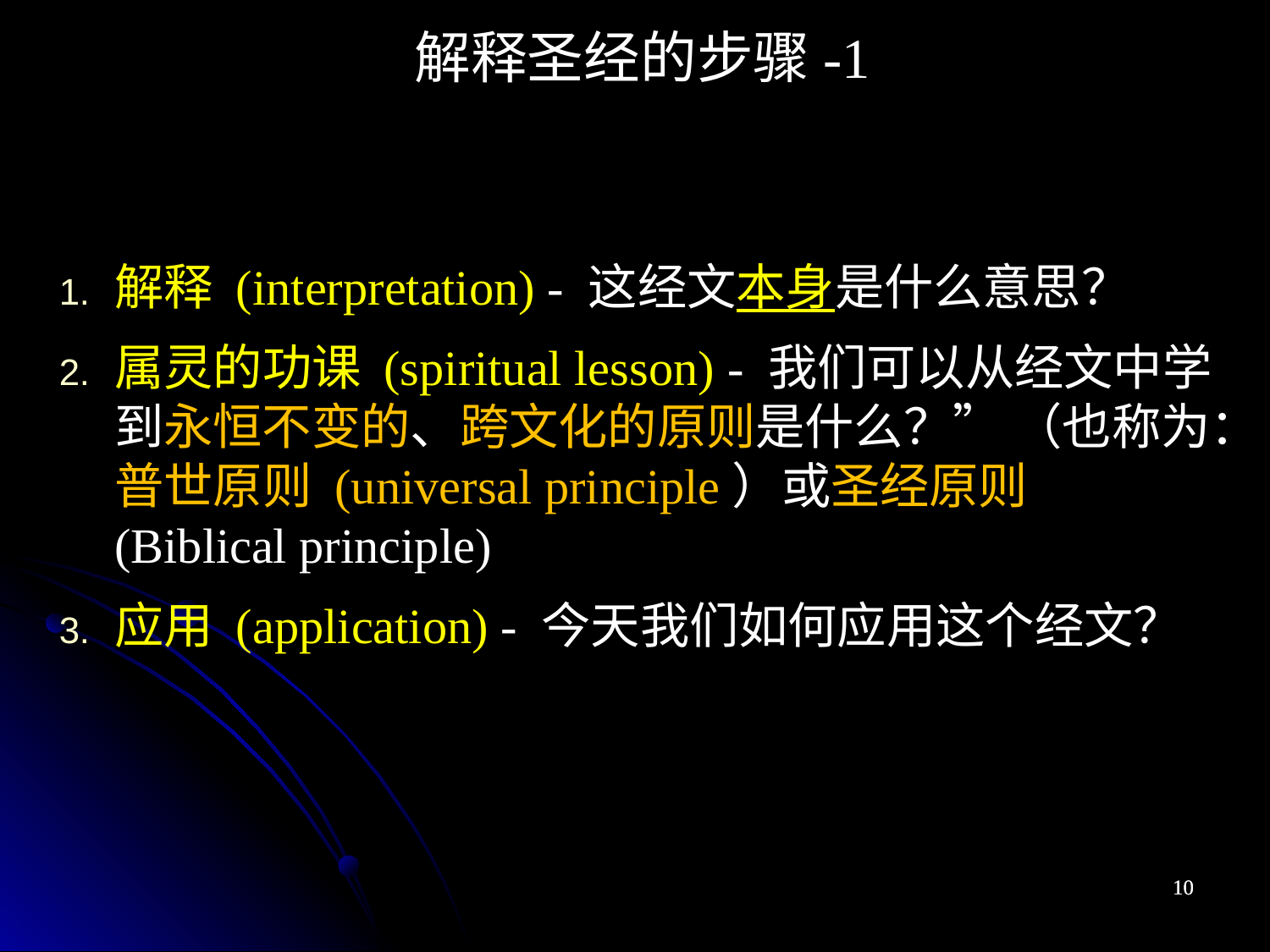

解释圣经的步骤-1
解释 (interpretation) - 这经文本身是什么意思？
属灵的功课 (spiritual lesson) - 我们可以从经文中学到永恒不变的、跨文化的原则是什么？” （也称为：普世原则 (universal principle）或圣经原则 (Biblical principle)
应用 (application) - 今天我们如何应用这个经文？

10
10